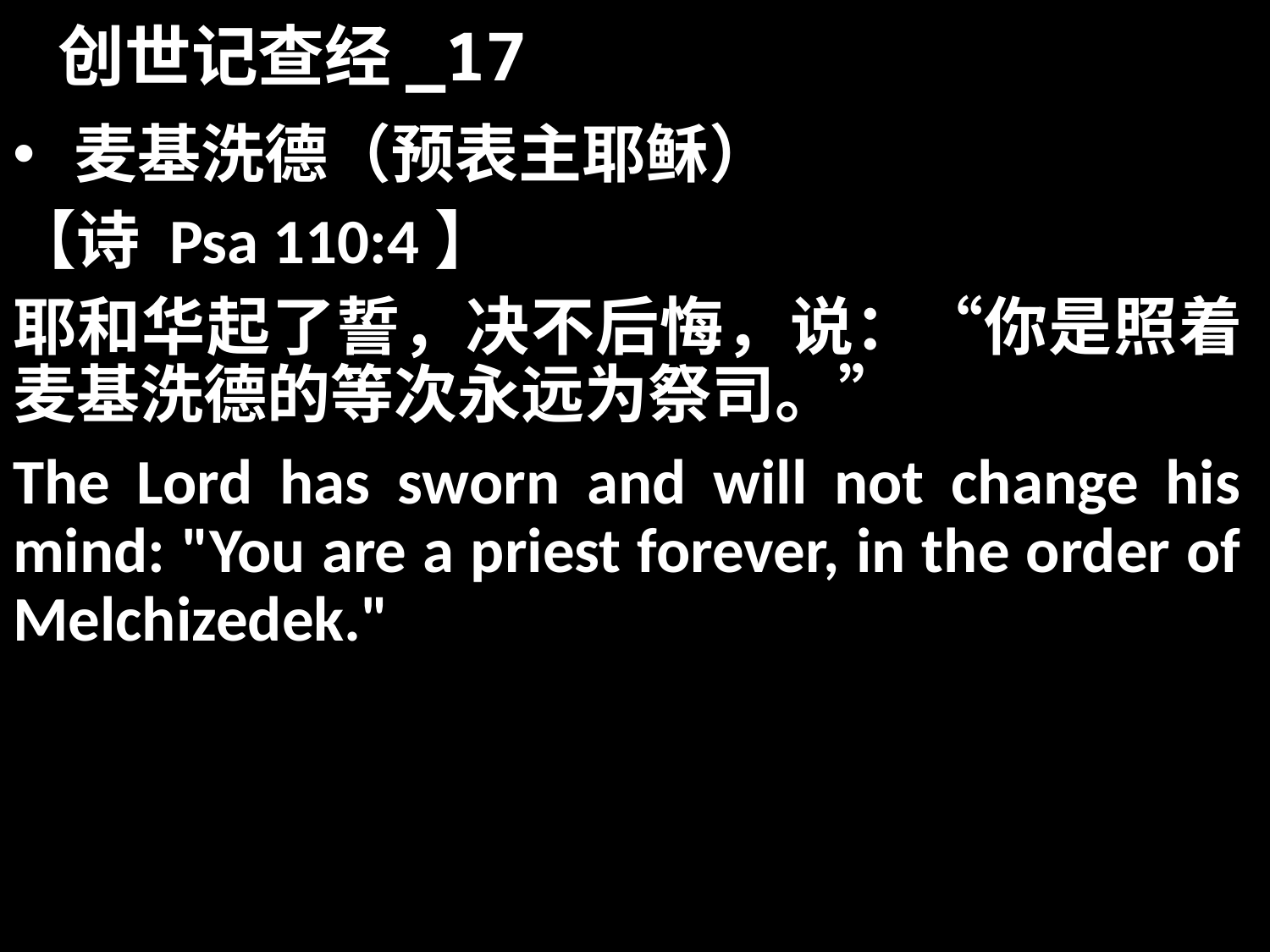

# 创世记查经_17
 麦基洗德（预表主耶稣）
【诗 Psa 110:4】
耶和华起了誓，决不后悔，说：“你是照着麦基洗德的等次永远为祭司。”
The Lord has sworn and will not change his mind: "You are a priest forever, in the order of Melchizedek."